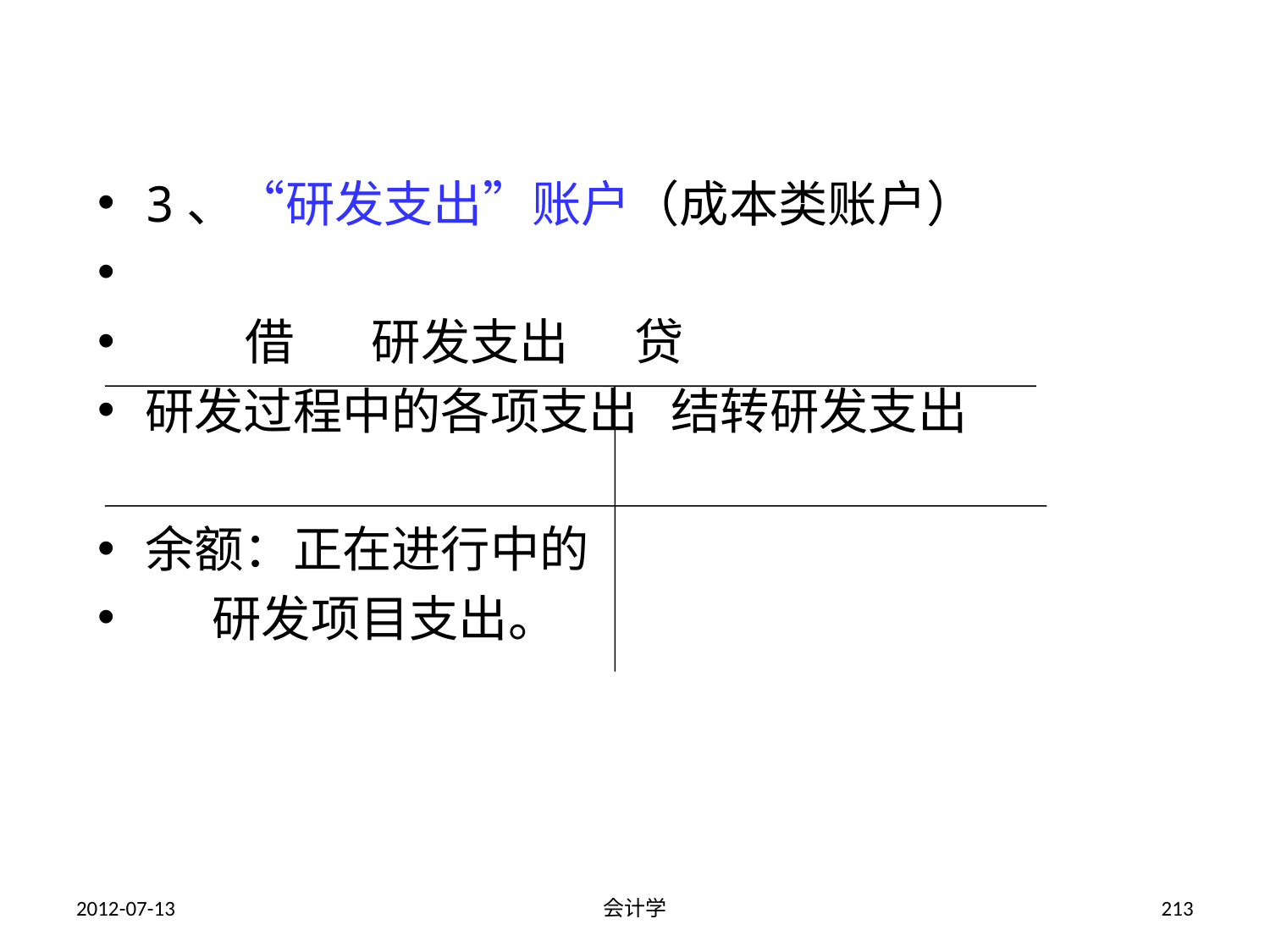

3、“研发支出”账户（成本类账户）

        借       研发支出      贷
研发过程中的各项支出   结转研发支出

余额：正在进行中的
     研发项目支出。

2012-07-13
会计学
213